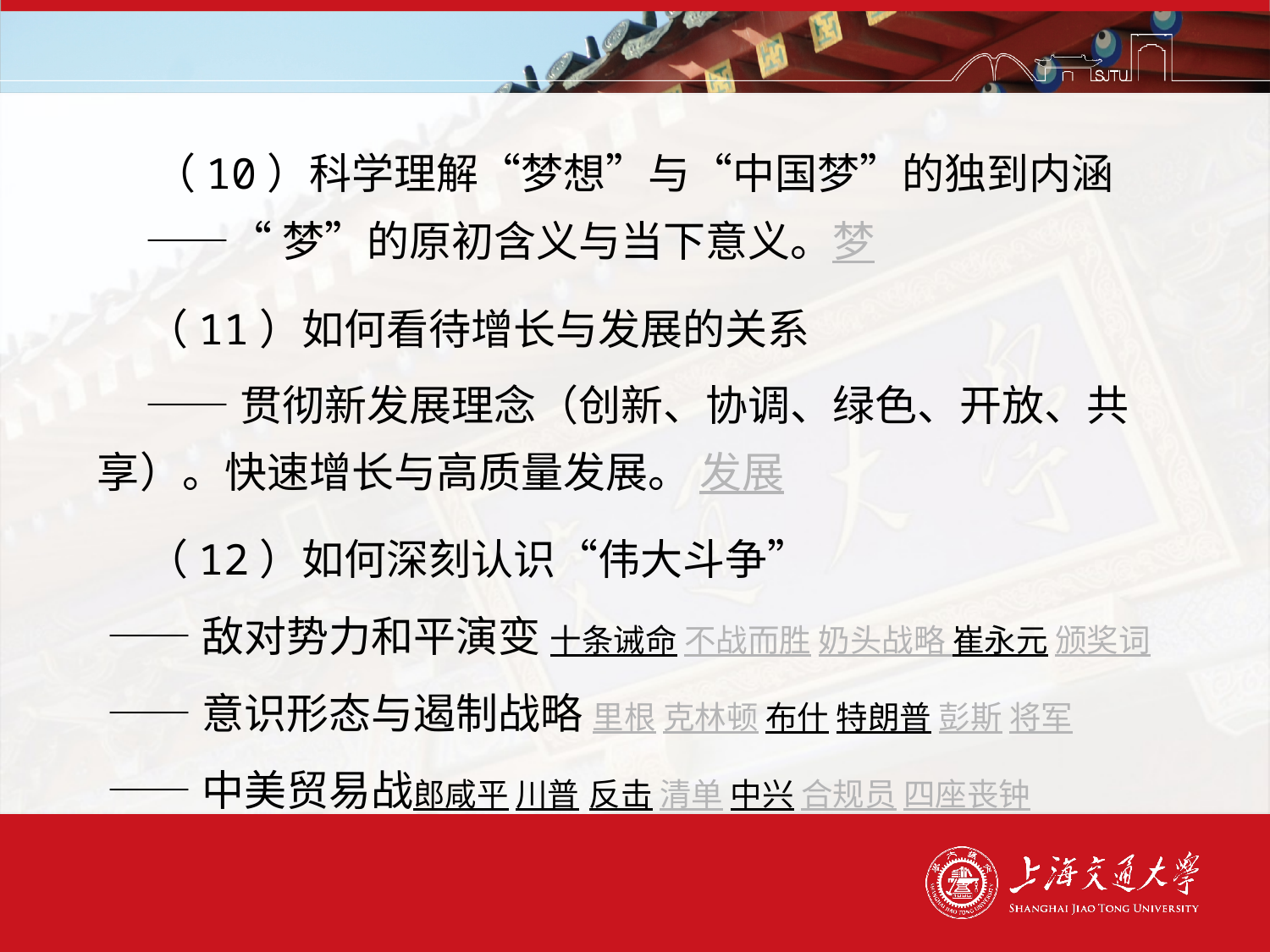

#
    （10）科学理解“梦想”与“中国梦”的独到内涵
     ——“梦”的原初含义与当下意义。梦
    （11）如何看待增长与发展的关系
     ——贯彻新发展理念（创新、协调、绿色、开放、共享）。快速增长与高质量发展。 发展
    （12）如何深刻认识“伟大斗争”
 ——敌对势力和平演变 十条诫命 不战而胜 奶头战略 崔永元 颁奖词
 ——意识形态与遏制战略 里根 克林顿 布什 特朗普 彭斯 将军
 ——中美贸易战郎咸平 川普 反击 清单 中兴 合规员 四座丧钟